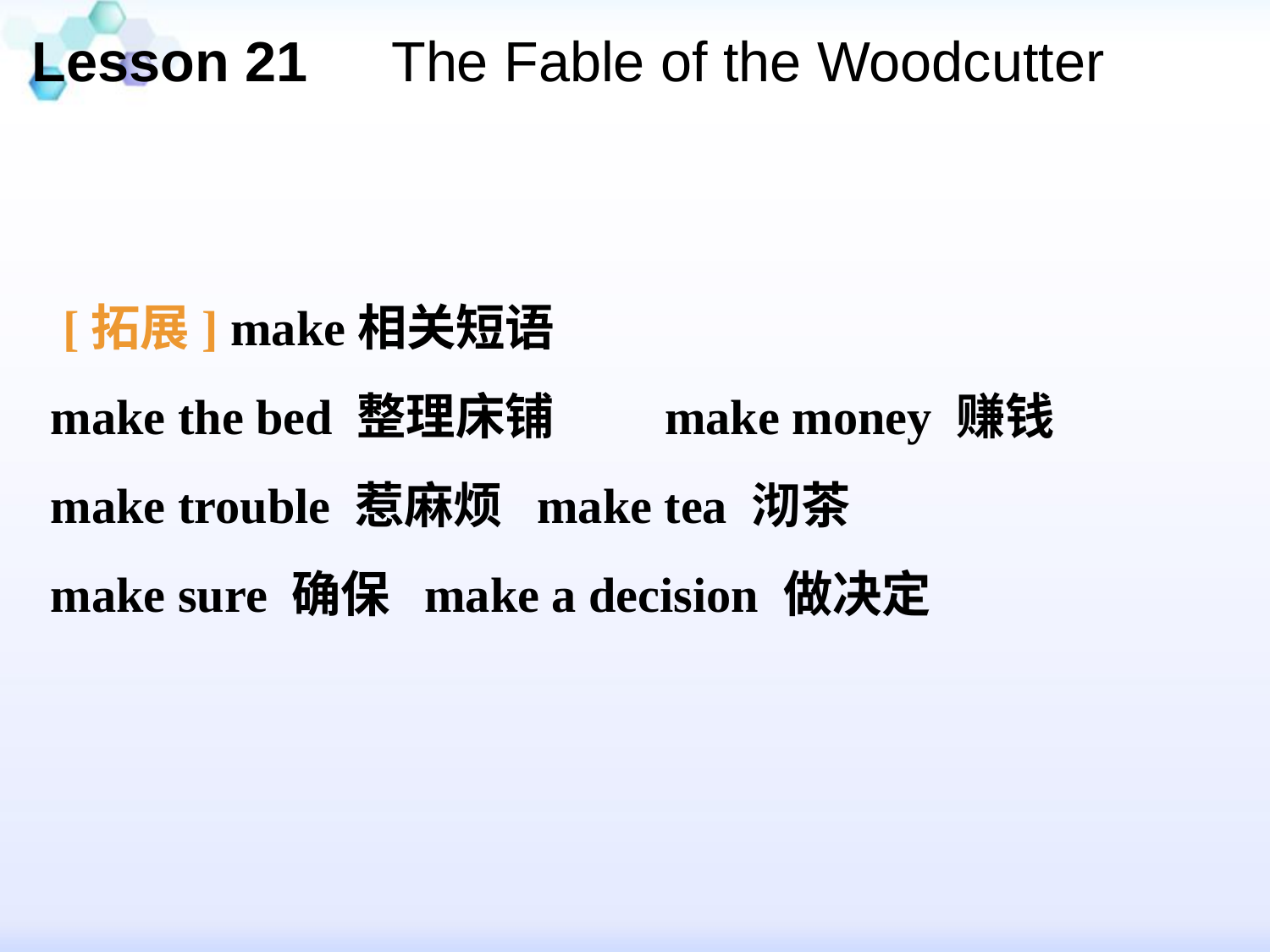

Lesson 21　The Fable of the Woodcutter
 [拓展] make相关短语
make the bed 整理床铺　　make money 赚钱
make trouble 惹麻烦  make tea 沏茶
make sure 确保  make a decision 做决定